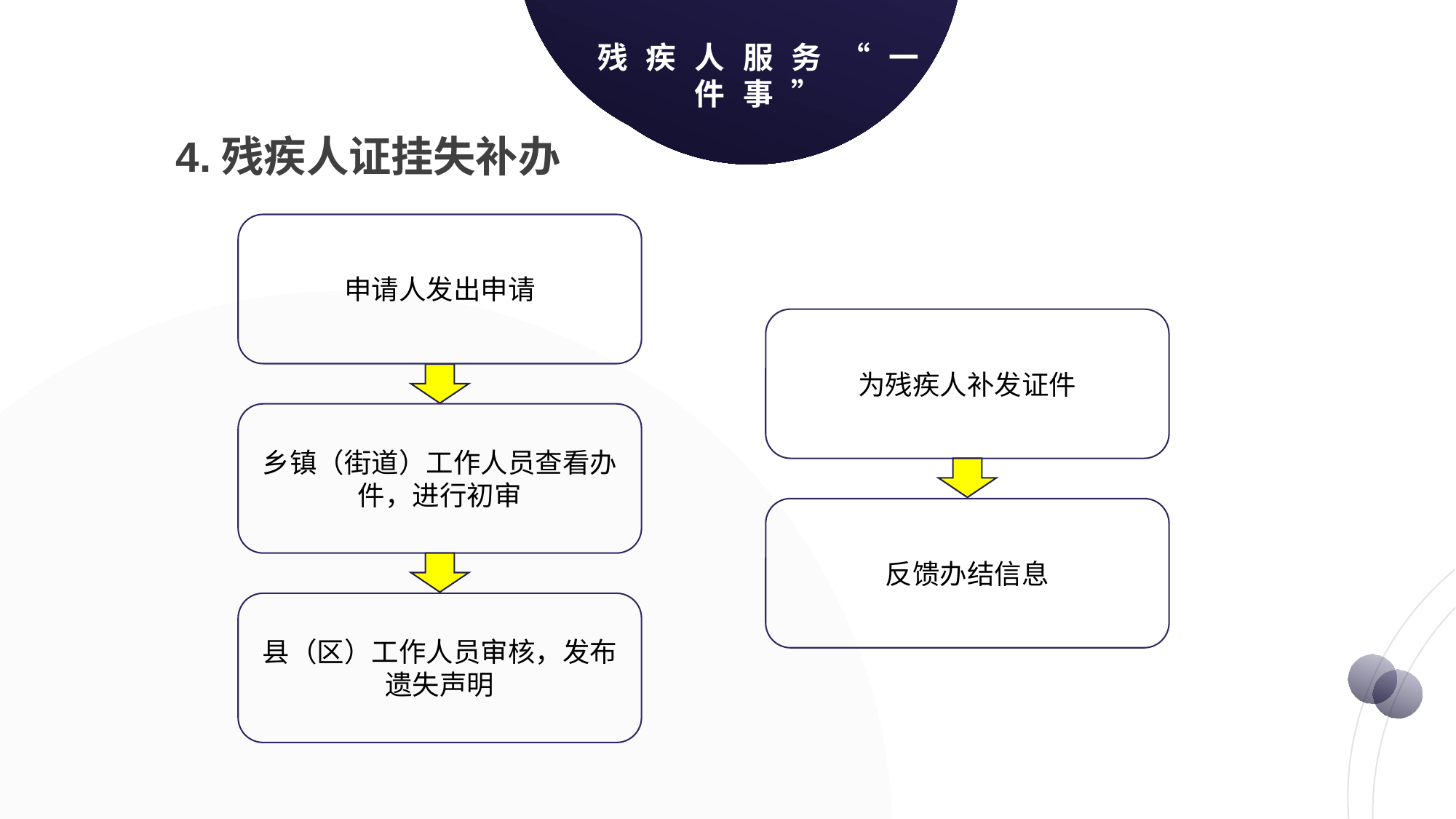

残疾人服务“一
件事”

残疾人服务“一
件事”

4.残疾人证挂失补办

输入您的标题
申请人发出申请
为残疾人补发证件

乡镇（街道）工作人员查看办件，进行初审

反馈办结信息

县（区）工作人员审核，发布遗失声明